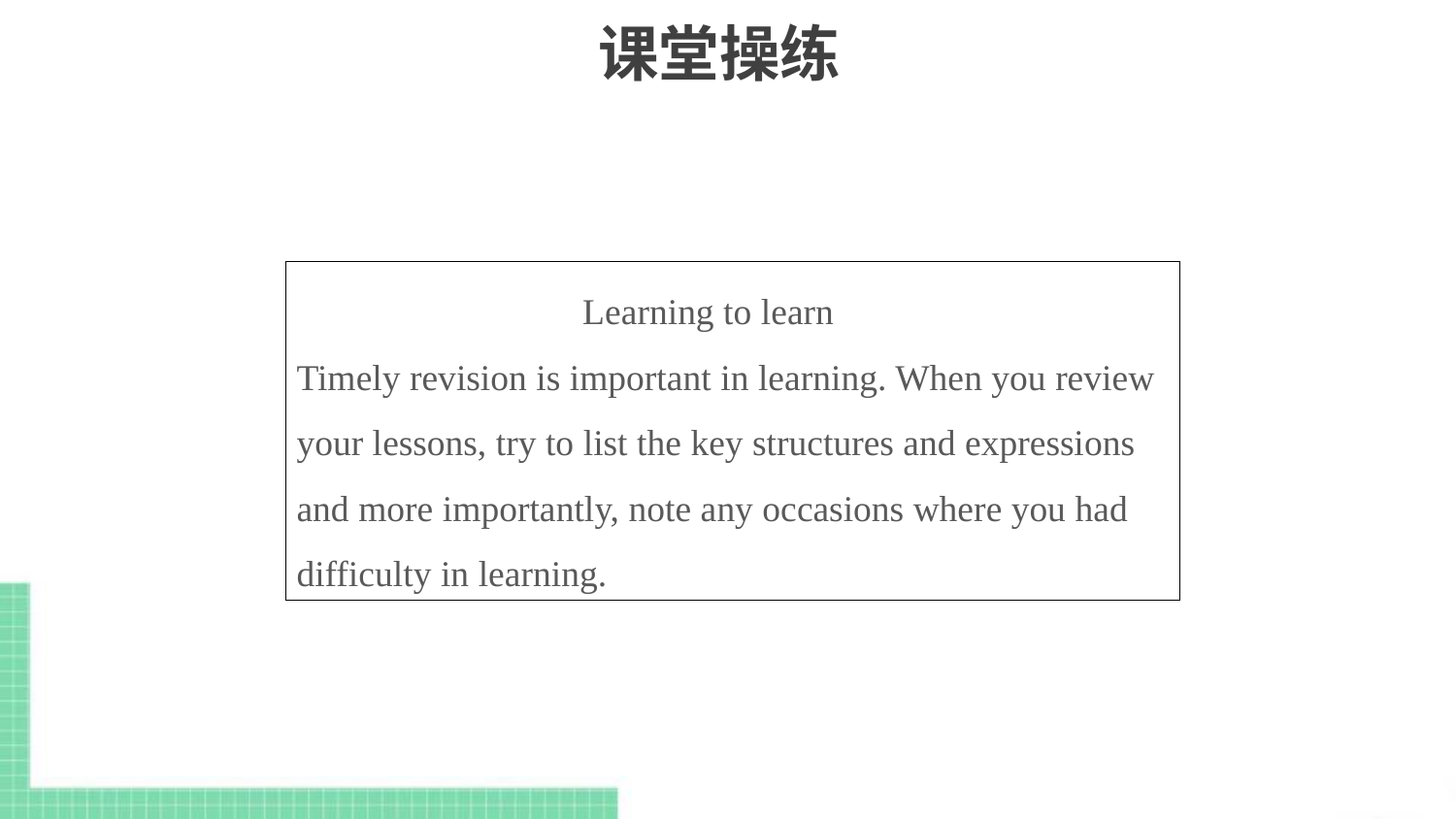

# 课堂操练
                               Learning to learn
Timely revision is important in learning. When you review
your lessons, try to list the key structures and expressions
and more importantly, note any occasions where you had
difficulty in learning.